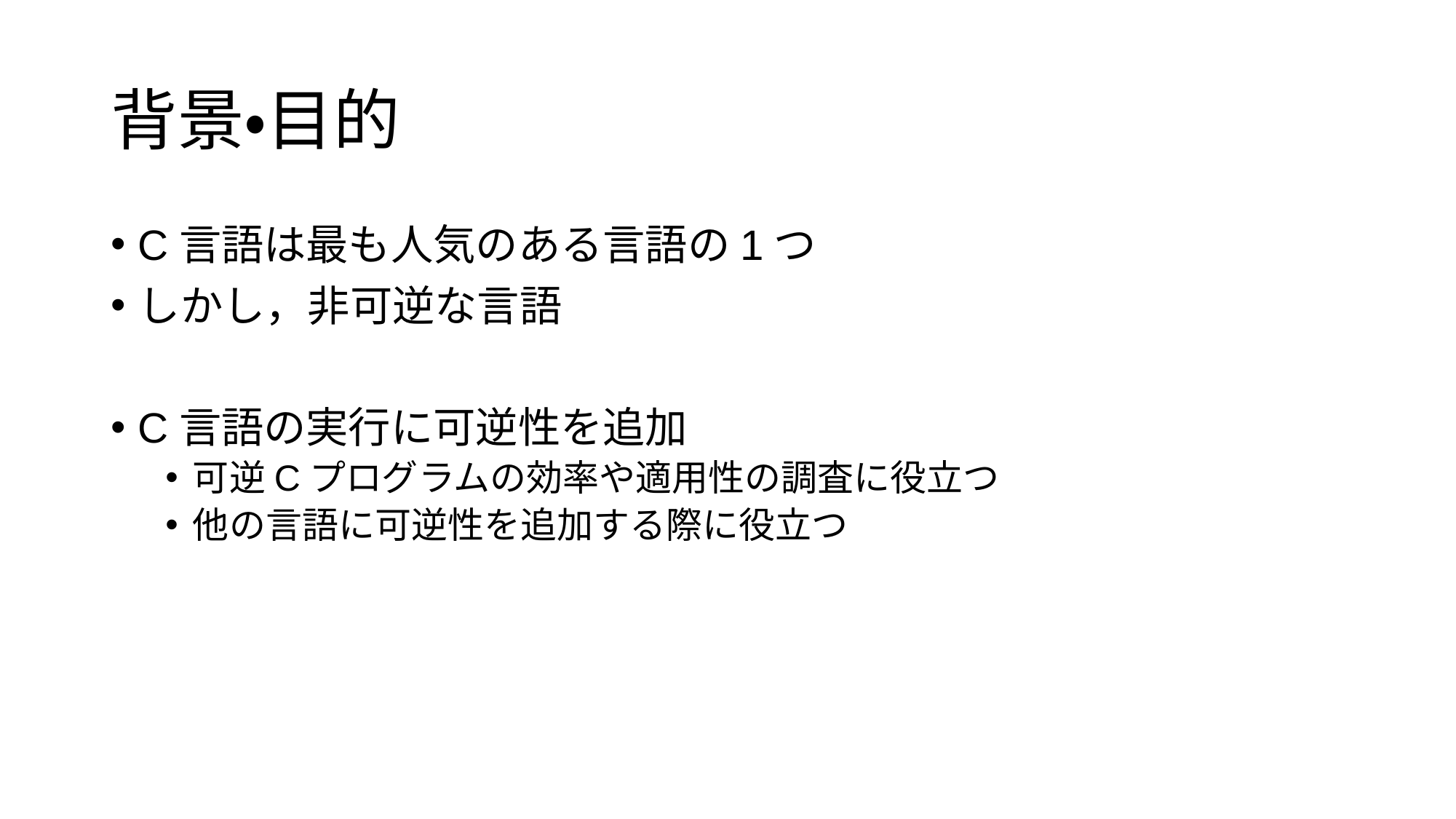

# 背景・目的
C言語は最も人気のある言語の1つ
しかし，非可逆な言語

C言語の実行に可逆性を追加
可逆Cプログラムの効率や適用性の調査に役立つ
他の言語に可逆性を追加する際に役立つ